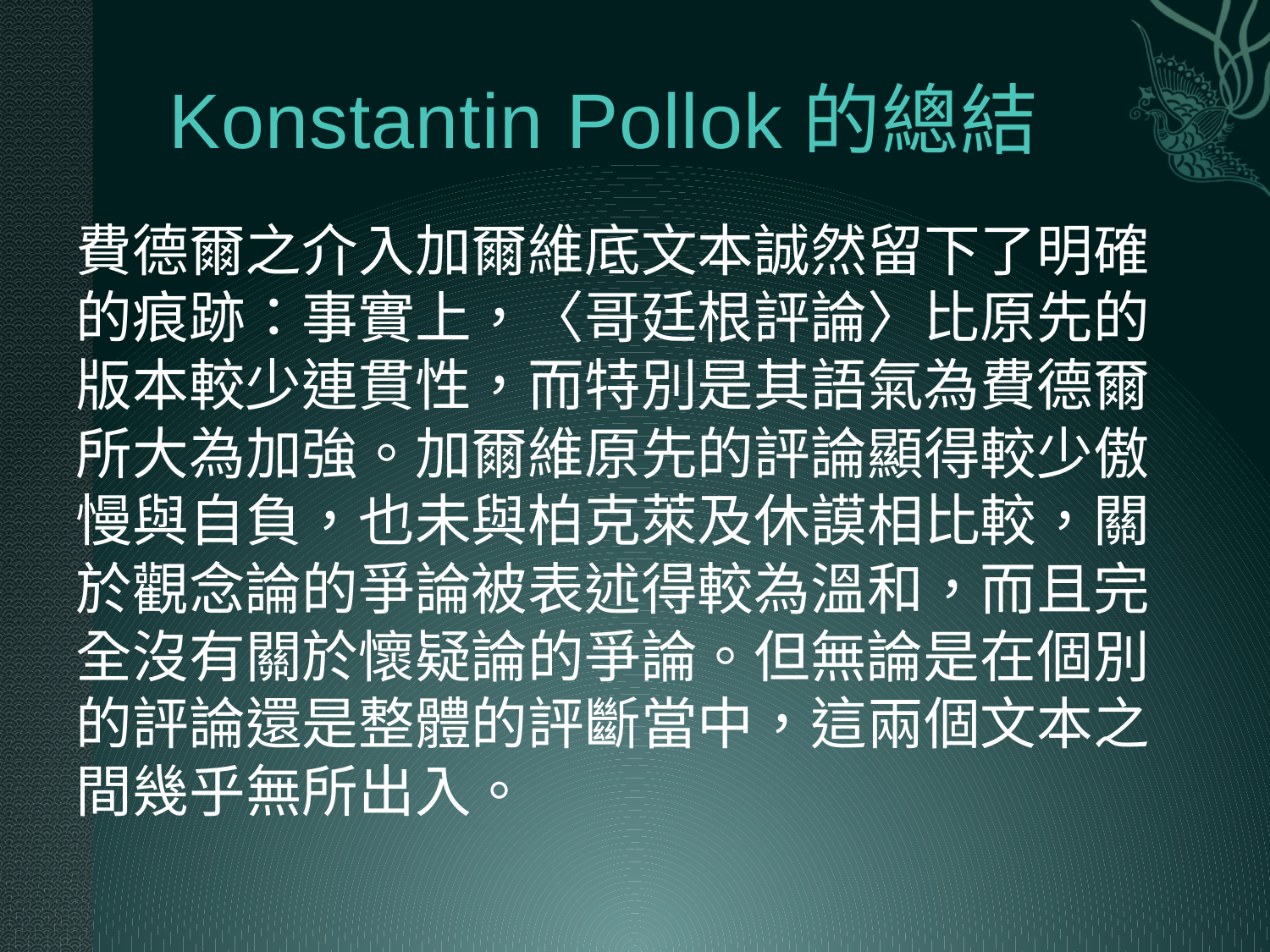

# Konstantin Pollok的總結
費德爾之介入加爾維底文本誠然留下了明確的痕跡：事實上，〈哥廷根評論〉比原先的版本較少連貫性，而特別是其語氣為費德爾所大為加強。加爾維原先的評論顯得較少傲慢與自負，也未與柏克萊及休謨相比較，關於觀念論的爭論被表述得較為溫和，而且完全沒有關於懷疑論的爭論。但無論是在個別的評論還是整體的評斷當中，這兩個文本之間幾乎無所出入。